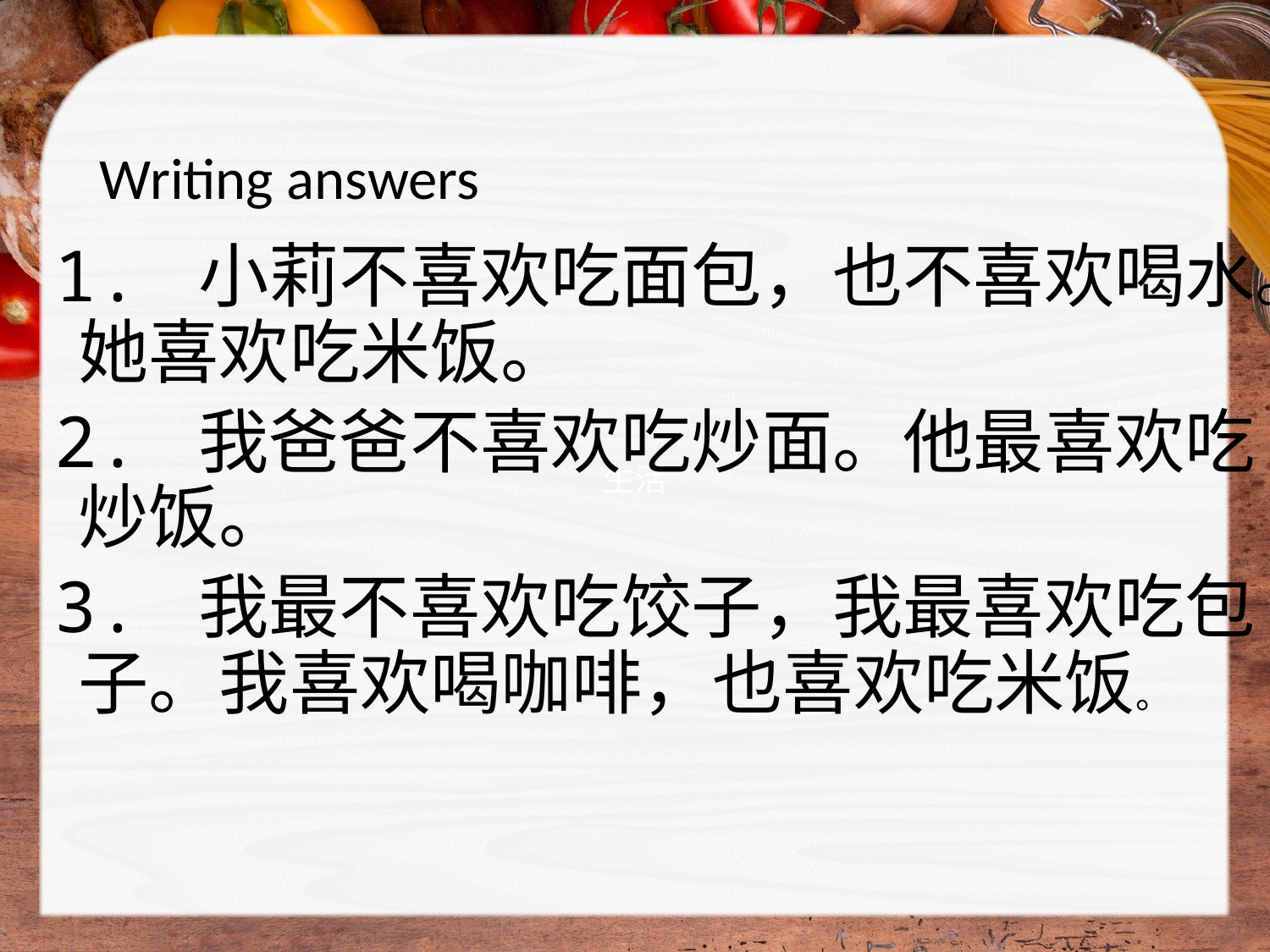

# Writing answers
1. 小莉不喜欢吃面包，也不喜欢喝水。她喜欢吃米饭。
2. 我爸爸不喜欢吃炒面。他最喜欢吃炒饭。
3. 我最不喜欢吃饺子，我最喜欢吃包子。我喜欢喝咖啡，也喜欢吃米饭。